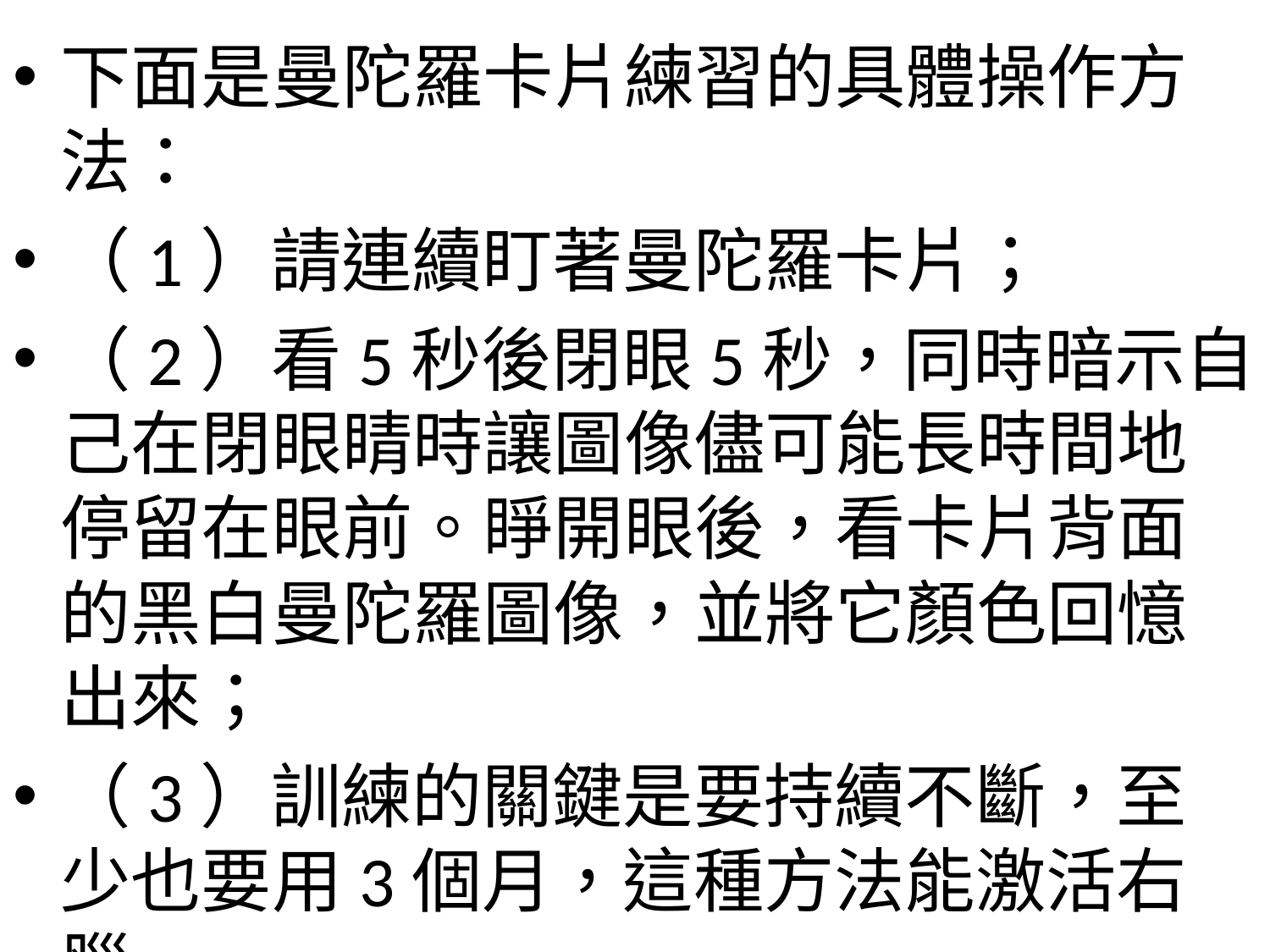

下面是曼陀羅卡片練習的具體操作方法：
（1）請連續盯著曼陀羅卡片；
（2）看5秒後閉眼5秒，同時暗示自己在閉眼睛時讓圖像儘可能長時間地停留在眼前。睜開眼後，看卡片背面的黑白曼陀羅圖像，並將它顏色回憶出來；
（3）訓練的關鍵是要持續不斷，至少也要用3個月，這種方法能激活右腦。